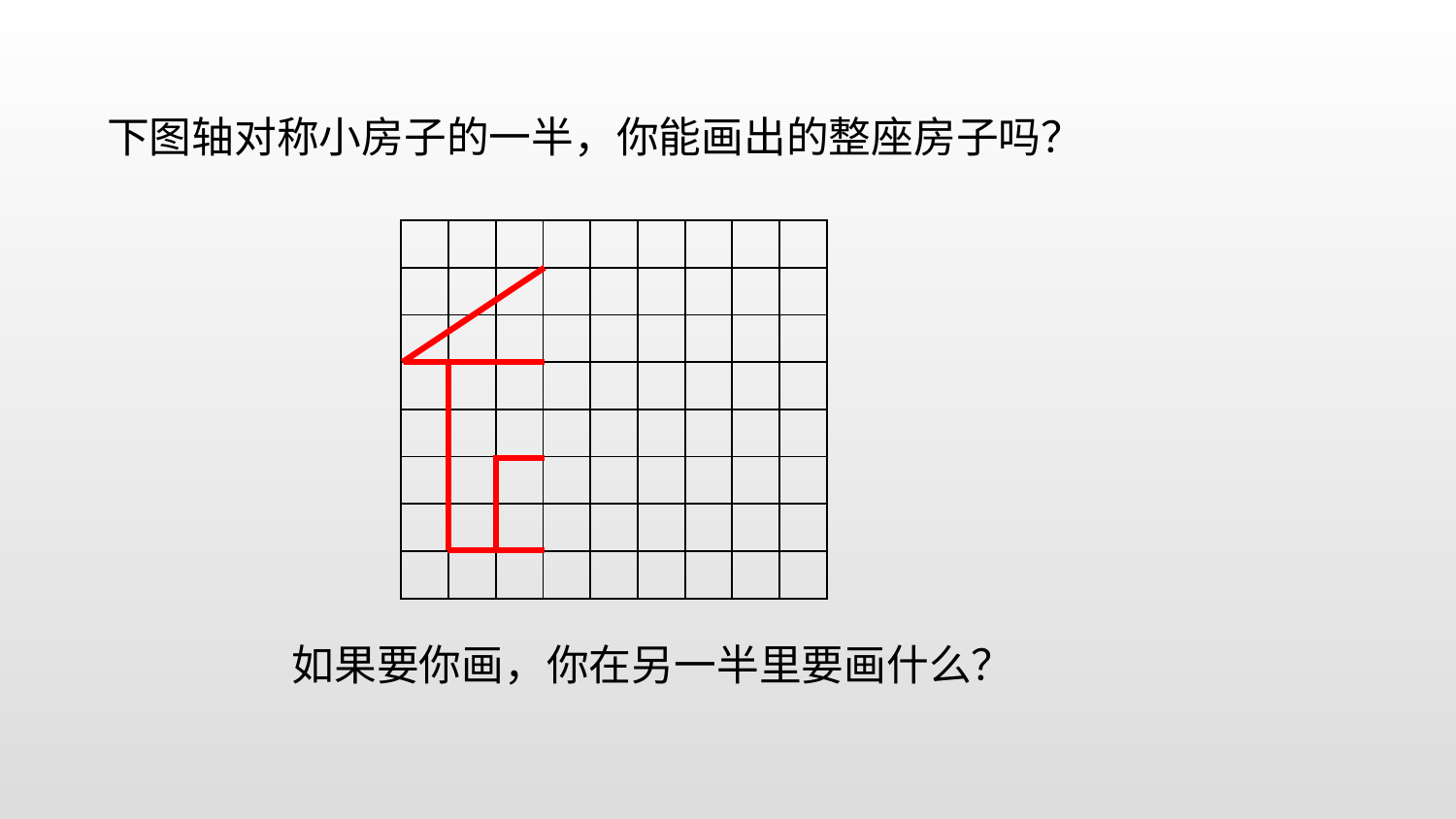

下图轴对称小房子的一半，你能画出的整座房子吗？
|  |  |  |  |  |  |  |  |  |
| --- | --- | --- | --- | --- | --- | --- | --- | --- |
|  |  |  |  |  |  |  |  |  |
|  |  |  |  |  |  |  |  |  |
|  |  |  |  |  |  |  |  |  |
|  |  |  |  |  |  |  |  |  |
|  |  |  |  |  |  |  |  |  |
|  |  |  |  |  |  |  |  |  |
|  |  |  |  |  |  |  |  |  |
如果要你画，你在另一半里要画什么？